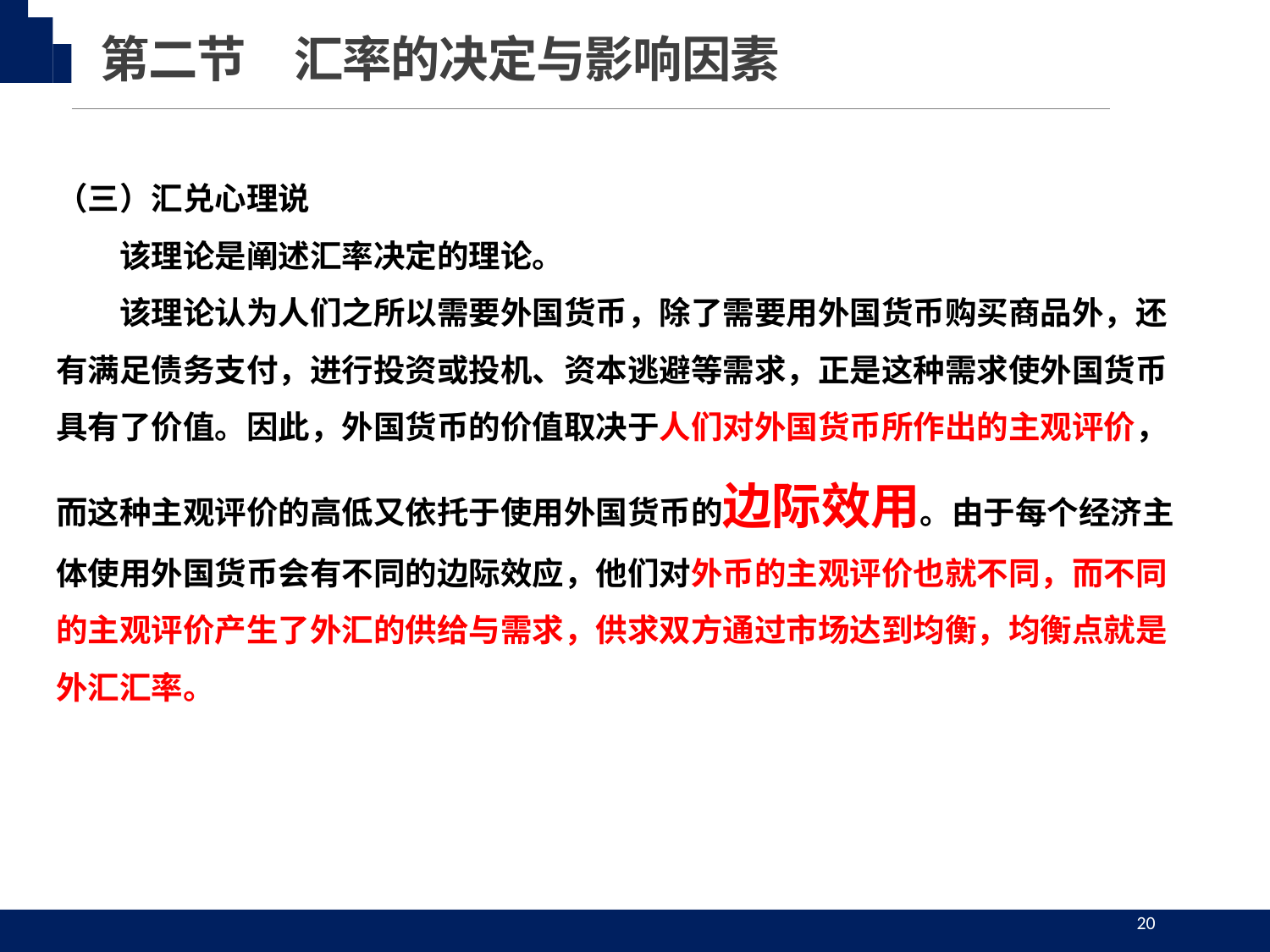

第二节　汇率的决定与影响因素
（三）汇兑心理说
　　该理论是阐述汇率决定的理论。
　　该理论认为人们之所以需要外国货币，除了需要用外国货币购买商品外，还有满足债务支付，进行投资或投机、资本逃避等需求，正是这种需求使外国货币具有了价值。因此，外国货币的价值取决于人们对外国货币所作出的主观评价，而这种主观评价的高低又依托于使用外国货币的边际效用。由于每个经济主体使用外国货币会有不同的边际效应，他们对外币的主观评价也就不同，而不同的主观评价产生了外汇的供给与需求，供求双方通过市场达到均衡，均衡点就是外汇汇率。
20